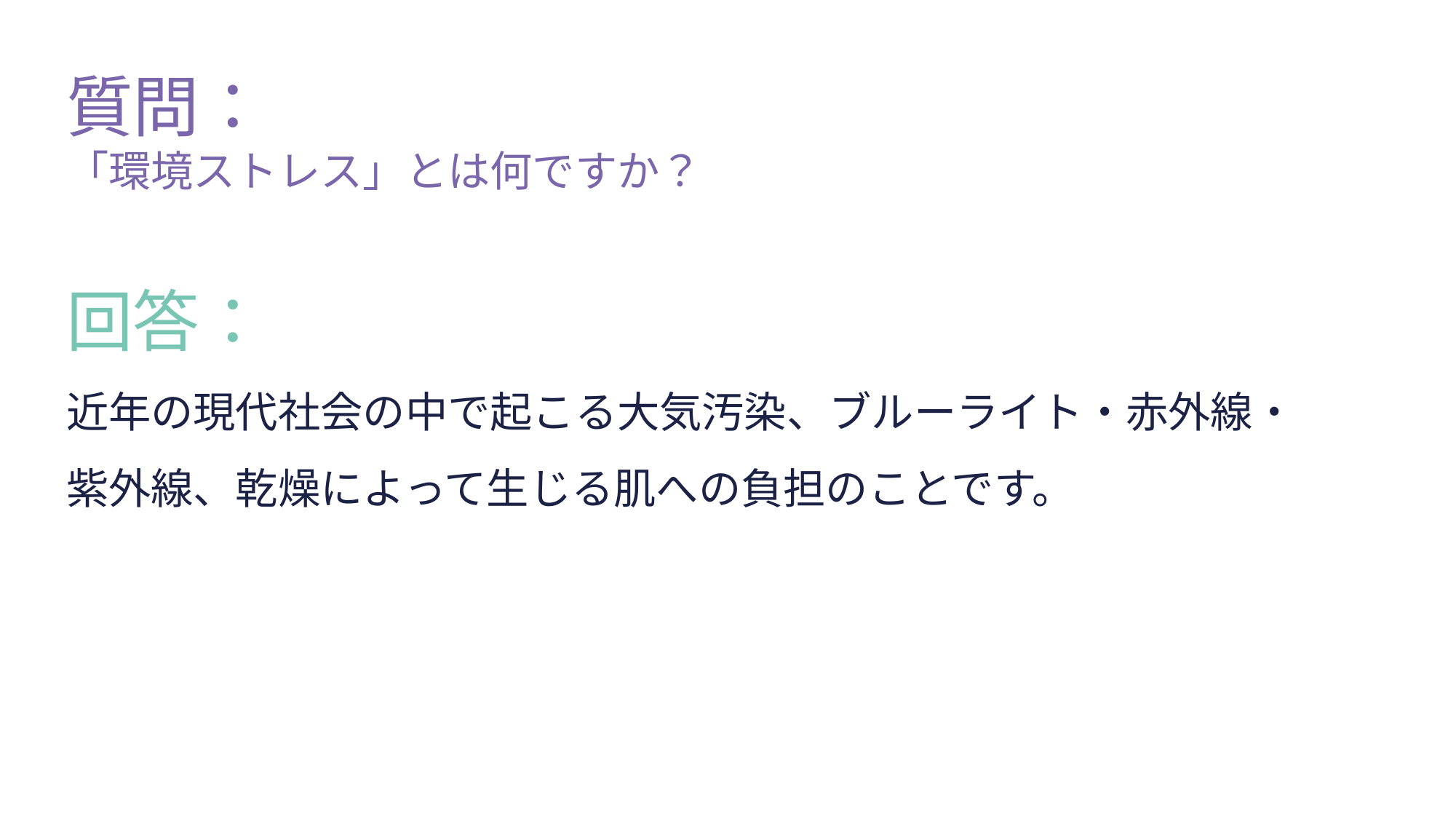

質問：
「環境ストレス」とは何ですか？
回答：
近年の現代社会の中で起こる大気汚染、ブルーライト・赤外線・紫外線、乾燥によって生じる肌への負担のことです。